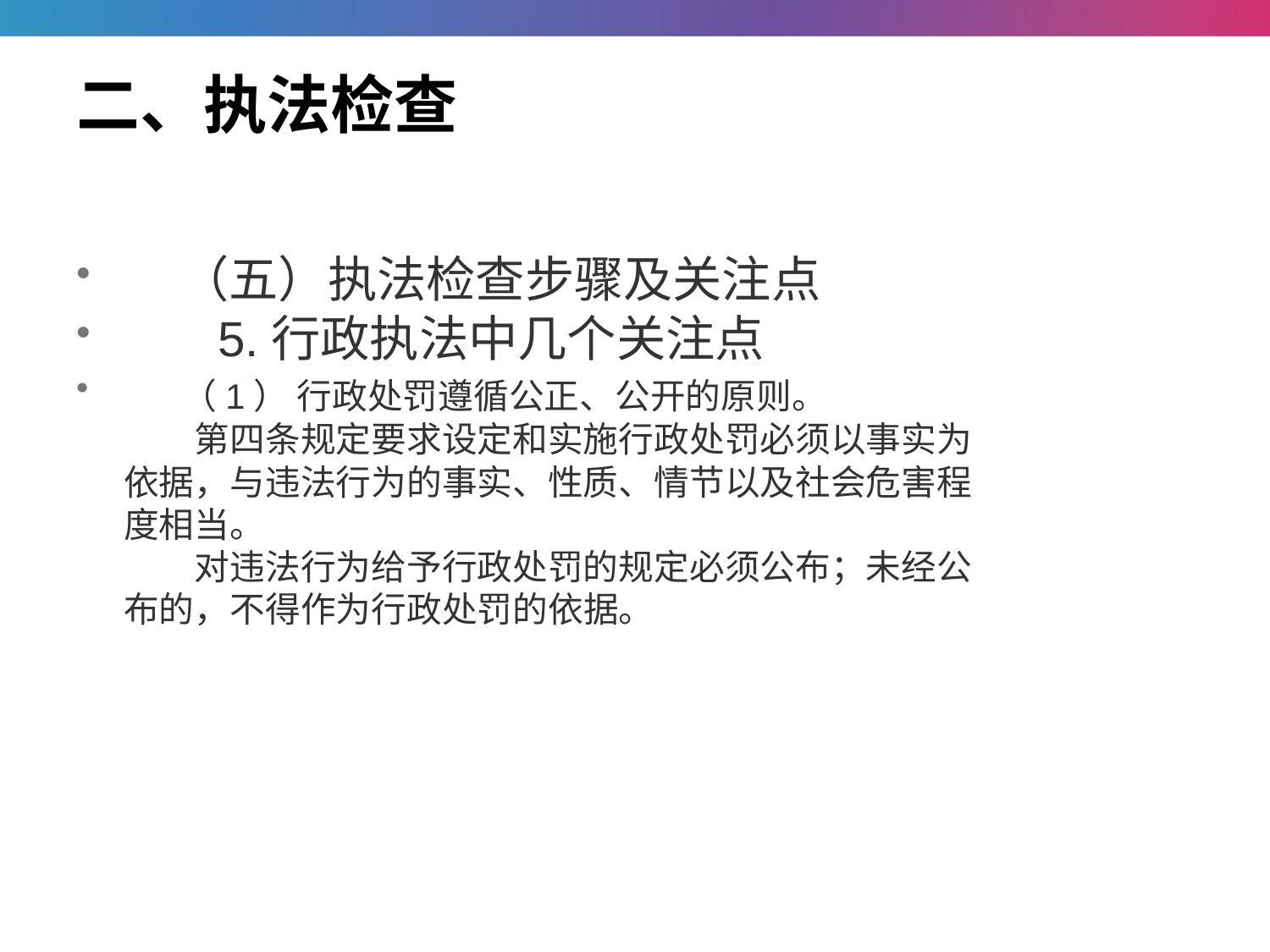

# 二、执法检查
    （五）执法检查步骤及关注点
　   5.行政执法中几个关注点
     （1） 行政处罚遵循公正、公开的原则。
　　第四条规定要求设定和实施行政处罚必须以事实为依据，与违法行为的事实、性质、情节以及社会危害程度相当。
　　对违法行为给予行政处罚的规定必须公布；未经公布的，不得作为行政处罚的依据。